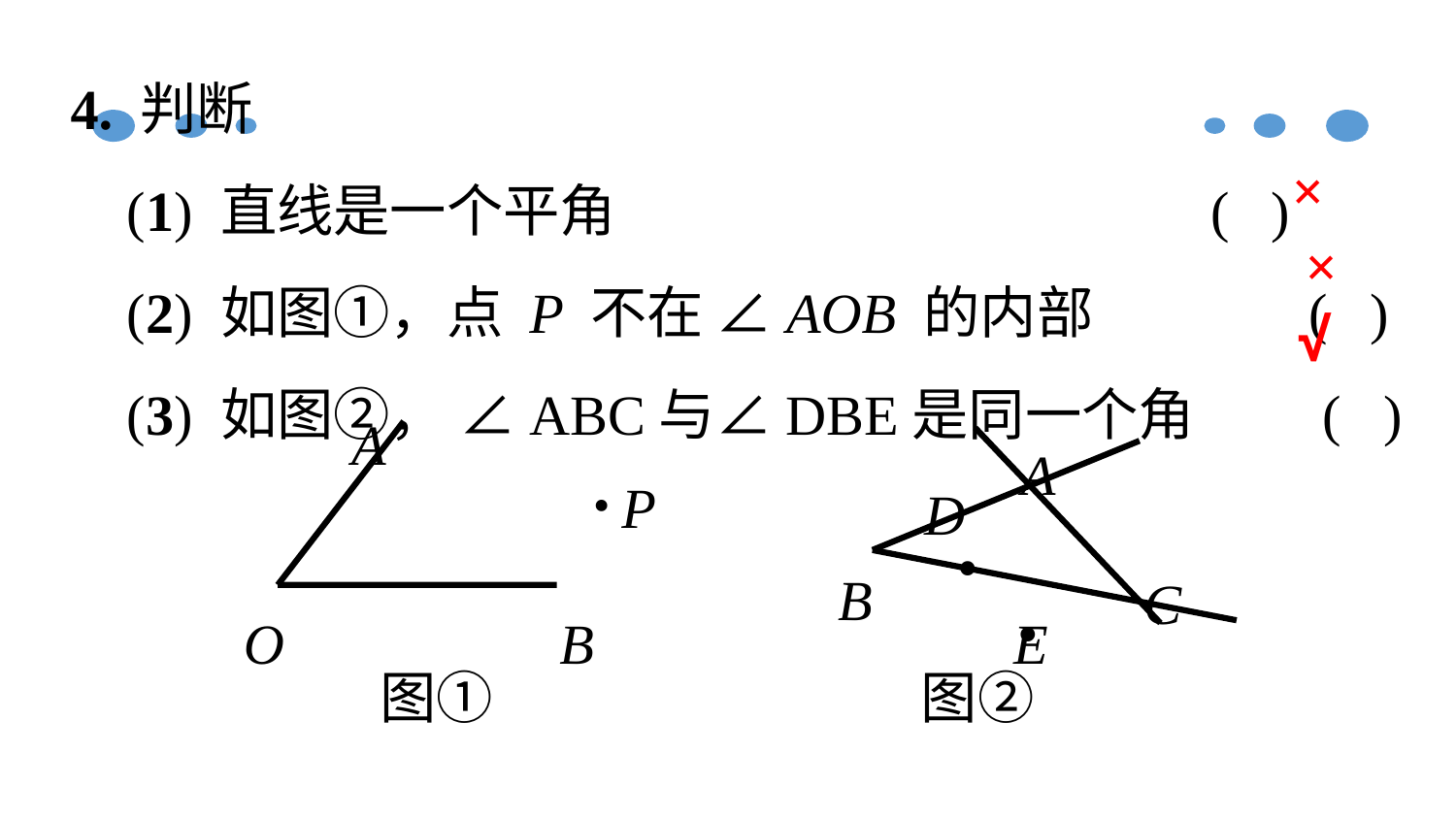

4. 判断
    (1) 直线是一个平角                                              (   )
    (2) 如图①，点 P 不在 ∠AOB 的内部                (   )
    (3) 如图②， ∠ABC与∠DBE是同一个角         (   )

×
×
 √
A
·

P
B
O

A
·

D

B
C

E
·
图①                                  图②